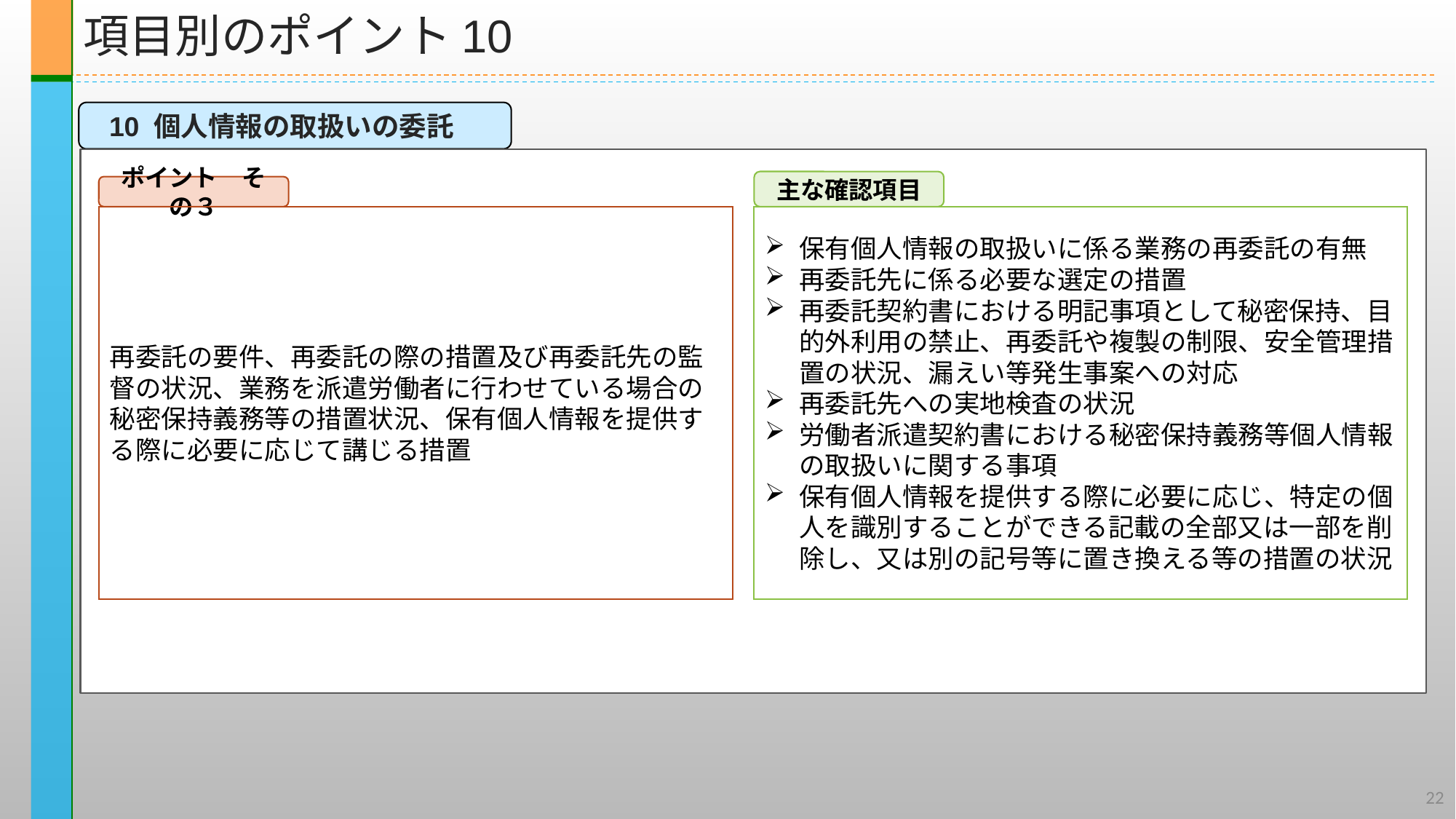

項目別のポイント10
10 個人情報の取扱いの委託

主な確認項目
ポイント　その３
保有個人情報の取扱いに係る業務の再委託の有無
再委託先に係る必要な選定の措置
再委託契約書における明記事項として秘密保持、目的外利用の禁止、再委託や複製の制限、安全管理措置の状況、漏えい等発生事案への対応
再委託先への実地検査の状況
労働者派遣契約書における秘密保持義務等個人情報の取扱いに関する事項
保有個人情報を提供する際に必要に応じ、特定の個人を識別することができる記載の全部又は一部を削除し、又は別の記号等に置き換える等の措置の状況
再委託の要件、再委託の際の措置及び再委託先の監督の状況、業務を派遣労働者に行わせている場合の秘密保持義務等の措置状況、保有個人情報を提供する際に必要に応じて講じる措置
22